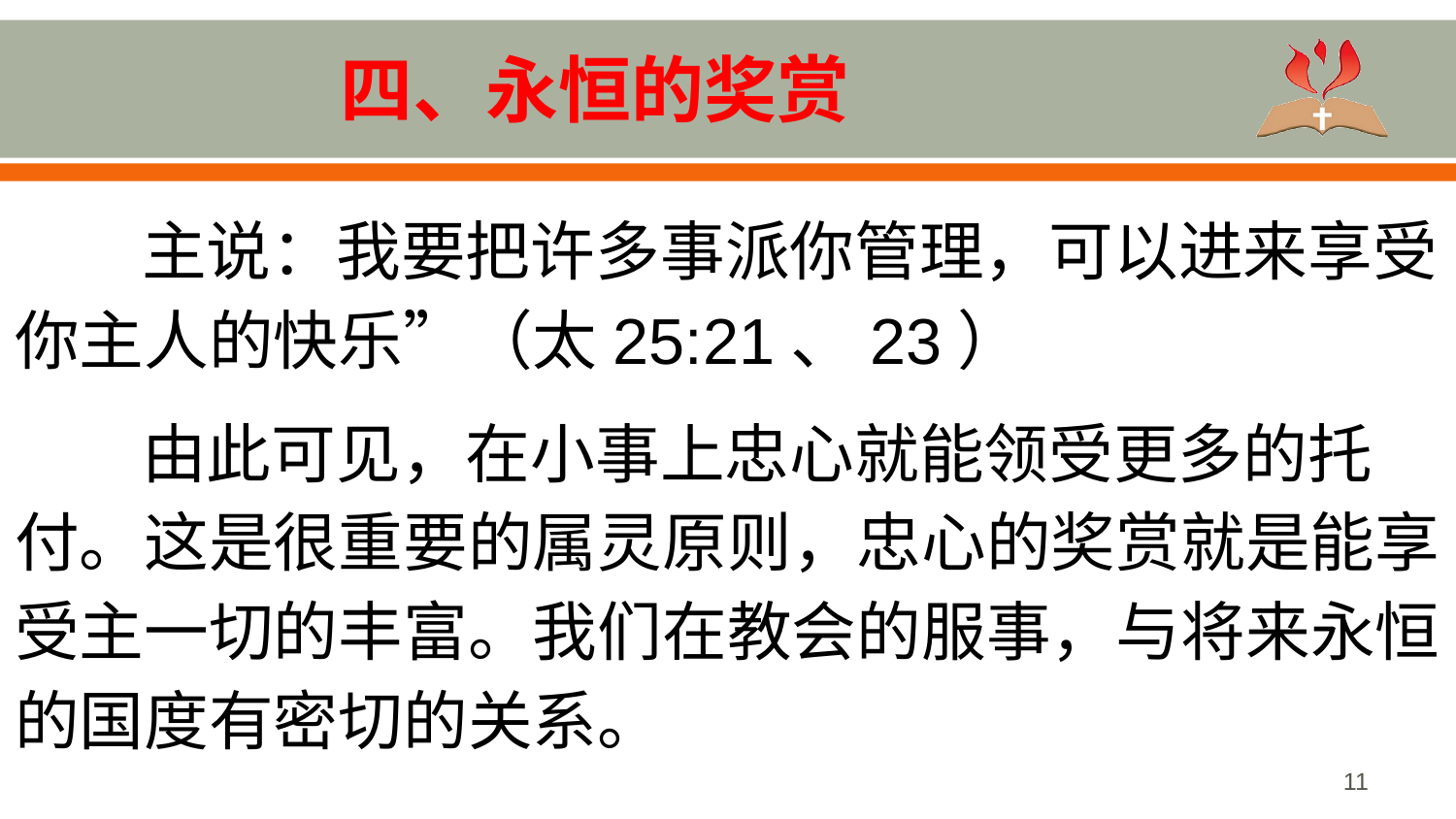

# 四、永恒的奖赏
主说：我要把许多事派你管理，可以进来享受你主人的快乐”（太25:21、23）
由此可见，在小事上忠心就能领受更多的托付。这是很重要的属灵原则，忠心的奖赏就是能享受主一切的丰富。我们在教会的服事，与将来永恒的国度有密切的关系。
11